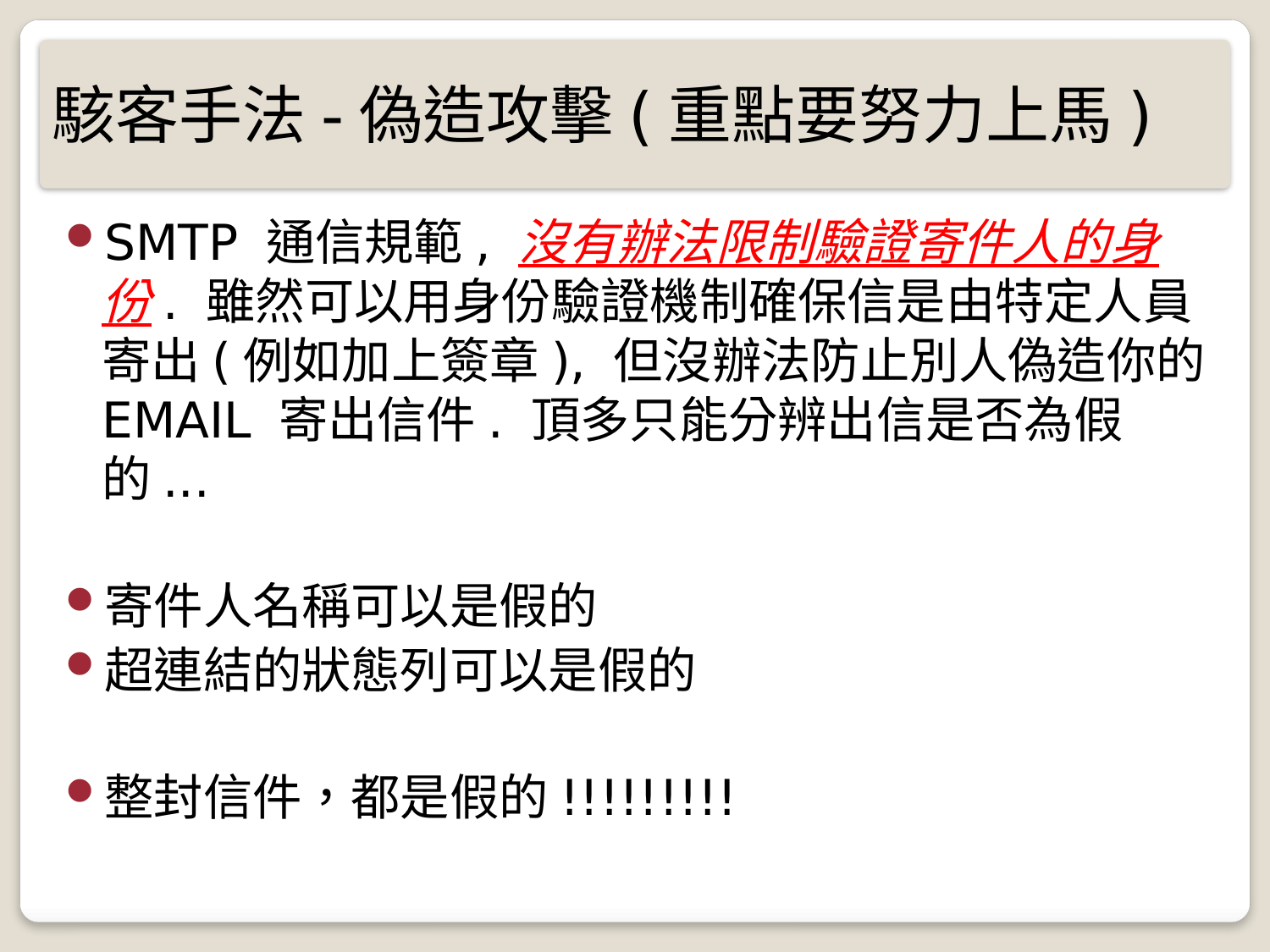

# 駭客手法-偽造攻擊(重點要努力上馬)
SMTP 通信規範, 沒有辦法限制驗證寄件人的身份. 雖然可以用身份驗證機制確保信是由特定人員寄出(例如加上簽章), 但沒辦法防止別人偽造你的 EMAIL 寄出信件. 頂多只能分辨出信是否為假的...

寄件人名稱可以是假的
超連結的狀態列可以是假的

整封信件，都是假的!!!!!!!!!